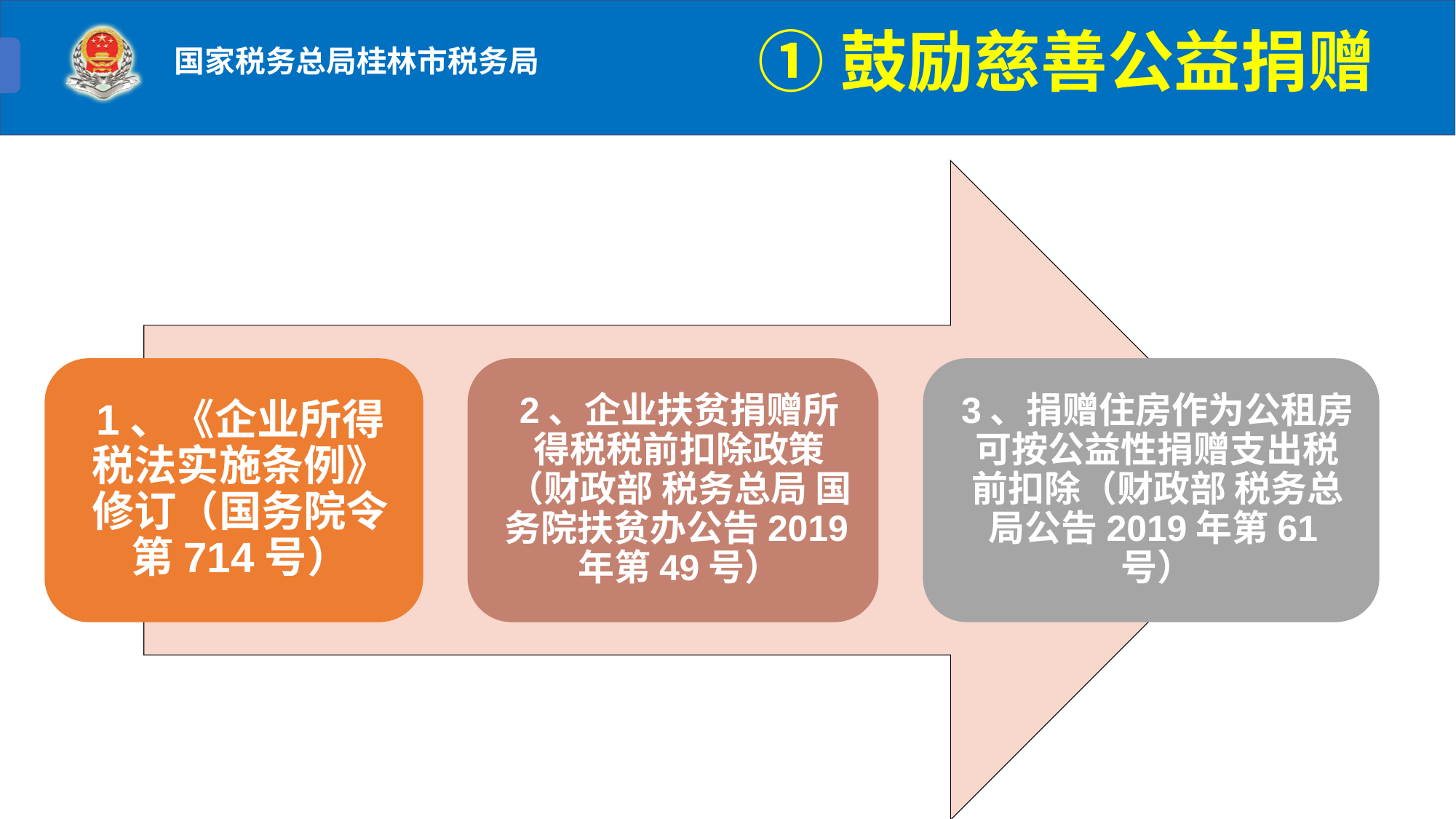

①鼓励慈善公益捐赠
1、《企业所得税法实施条例》修订（国务院令第714号）
2、企业扶贫捐赠所得税税前扣除政策（财政部 税务总局 国务院扶贫办公告2019年第49号）
3、捐赠住房作为公租房可按公益性捐赠支出税前扣除（财政部 税务总局公告2019年第61号）